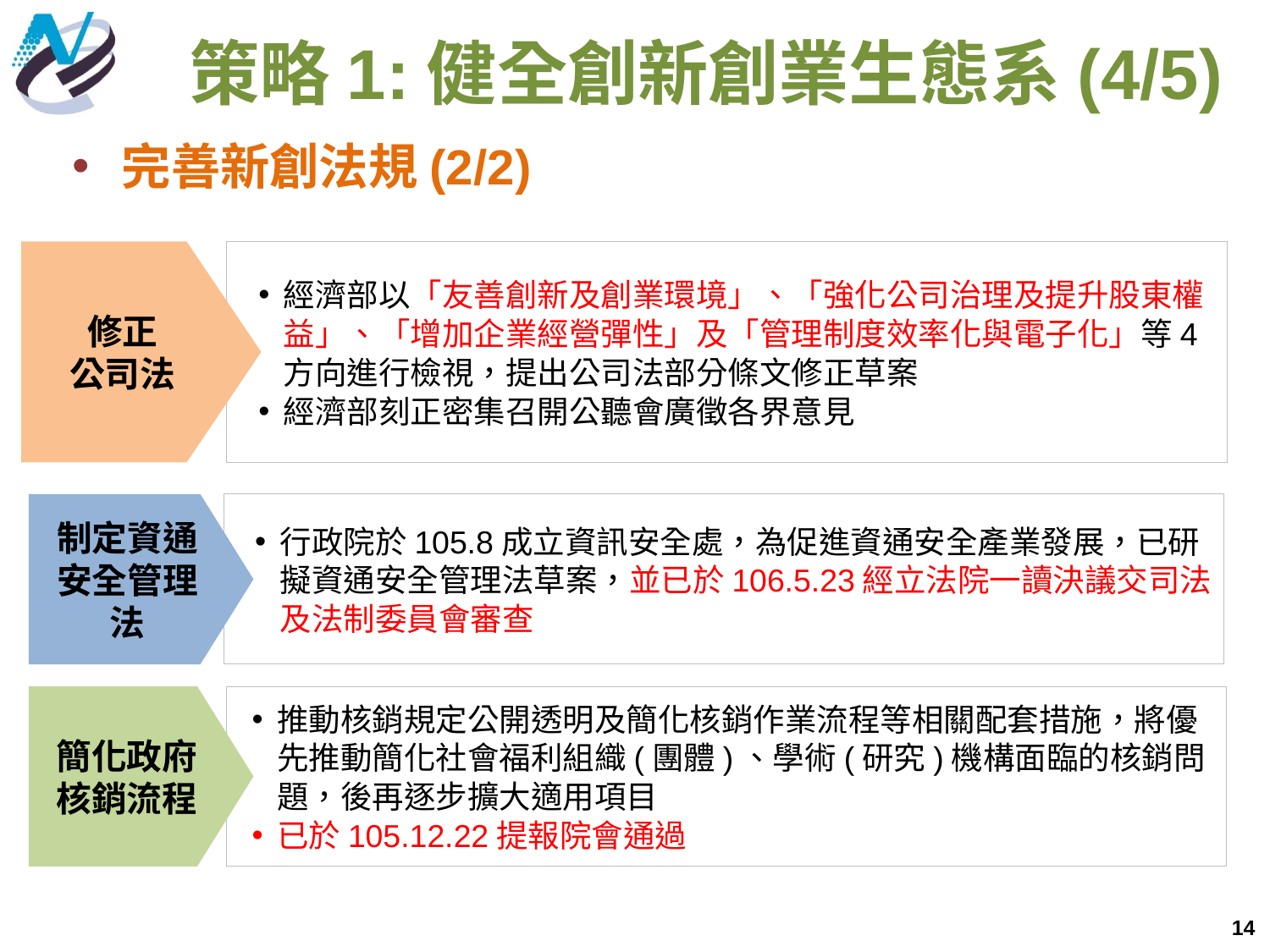

策略1:健全創新創業生態系(4/5)
完善新創法規(2/2)
修正
公司法
經濟部以「友善創新及創業環境」、「強化公司治理及提升股東權益」、「增加企業經營彈性」及「管理制度效率化與電子化」等4方向進行檢視，提出公司法部分條文修正草案
經濟部刻正密集召開公聽會廣徵各界意見
制定資通安全管理法
行政院於105.8成立資訊安全處，為促進資通安全產業發展，已研擬資通安全管理法草案，並已於106.5.23經立法院一讀決議交司法及法制委員會審查
簡化政府核銷流程
推動核銷規定公開透明及簡化核銷作業流程等相關配套措施，將優先推動簡化社會福利組織(團體)、學術(研究)機構面臨的核銷問題，後再逐步擴大適用項目
已於105.12.22提報院會通過
14